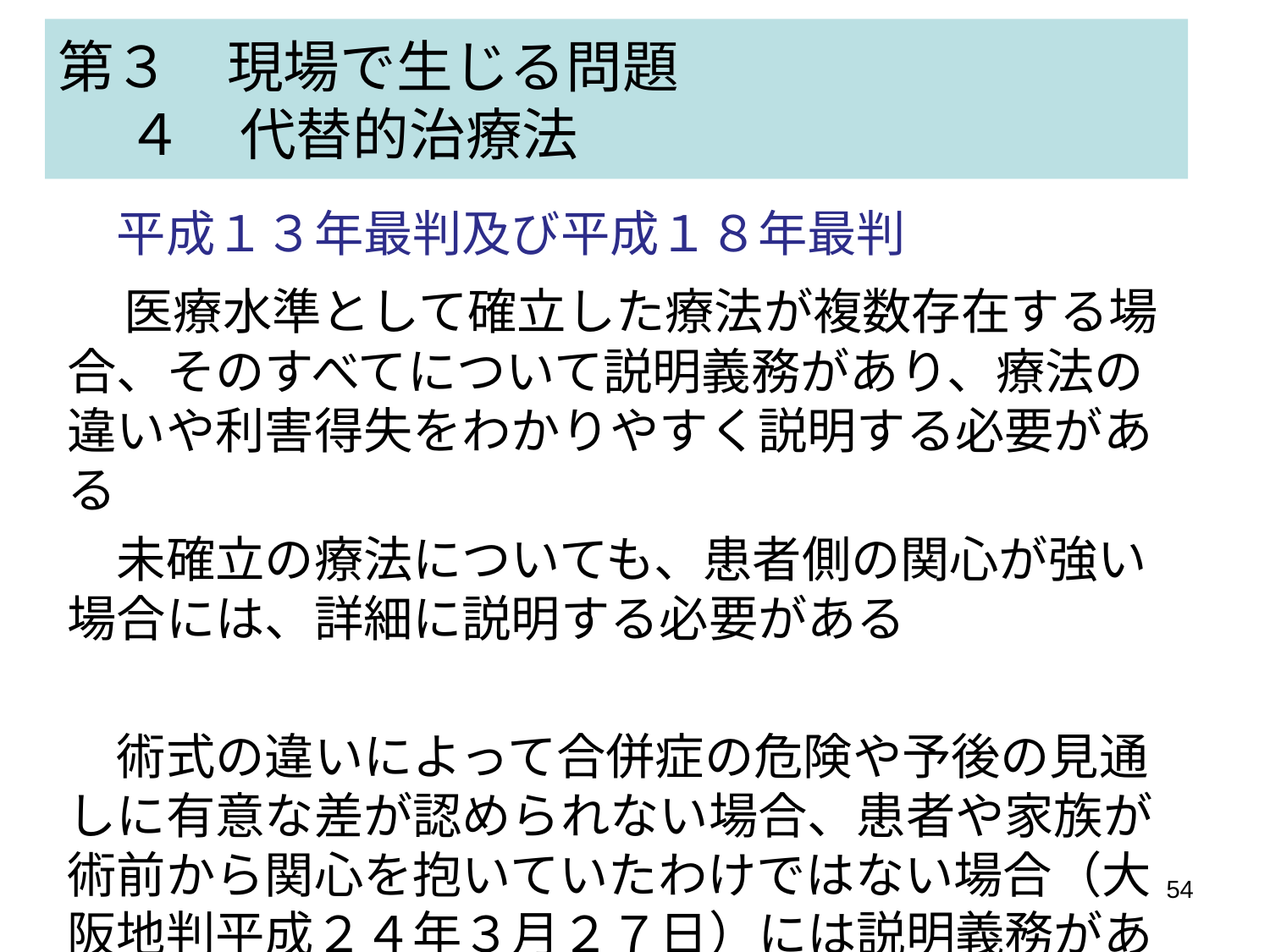

# 第３　現場で生じる問題 　 ４　代替的治療法
　平成１３年最判及び平成１８年最判
　医療水準として確立した療法が複数存在する場合、そのすべてについて説明義務があり、療法の違いや利害得失をわかりやすく説明する必要がある
　未確立の療法についても、患者側の関心が強い場合には、詳細に説明する必要がある

　術式の違いによって合併症の危険や予後の見通しに有意な差が認められない場合、患者や家族が術前から関心を抱いていたわけではない場合（大阪地判平成２４年３月２７日）には説明義務があるとは言えない。

54